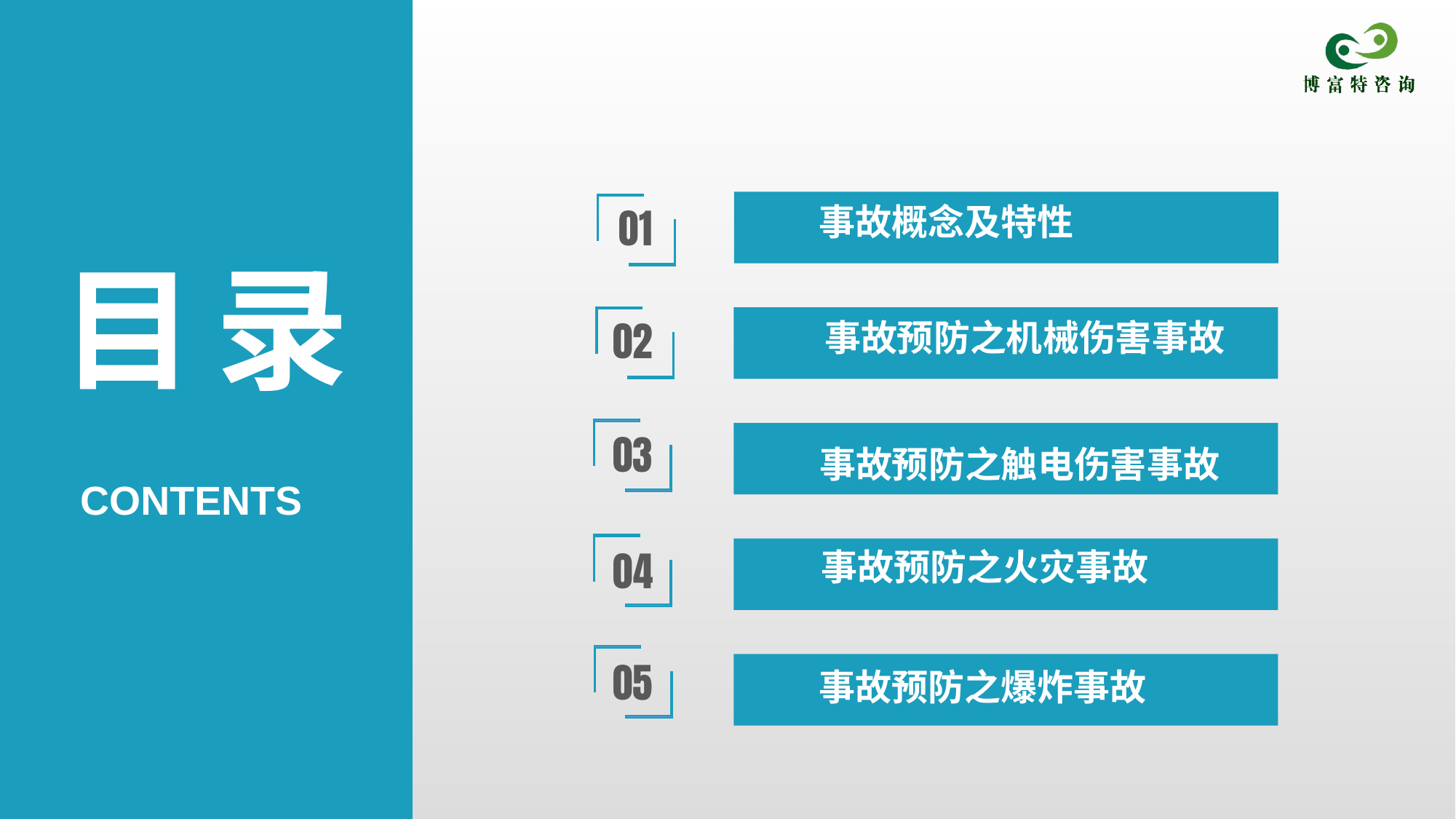

事故概念及特性

01
目 录

事故预防之机械伤害事故
02

03
事故预防之触电伤害事故
CONTENTS

事故预防之火灾事故
04

05

事故预防之爆炸事故